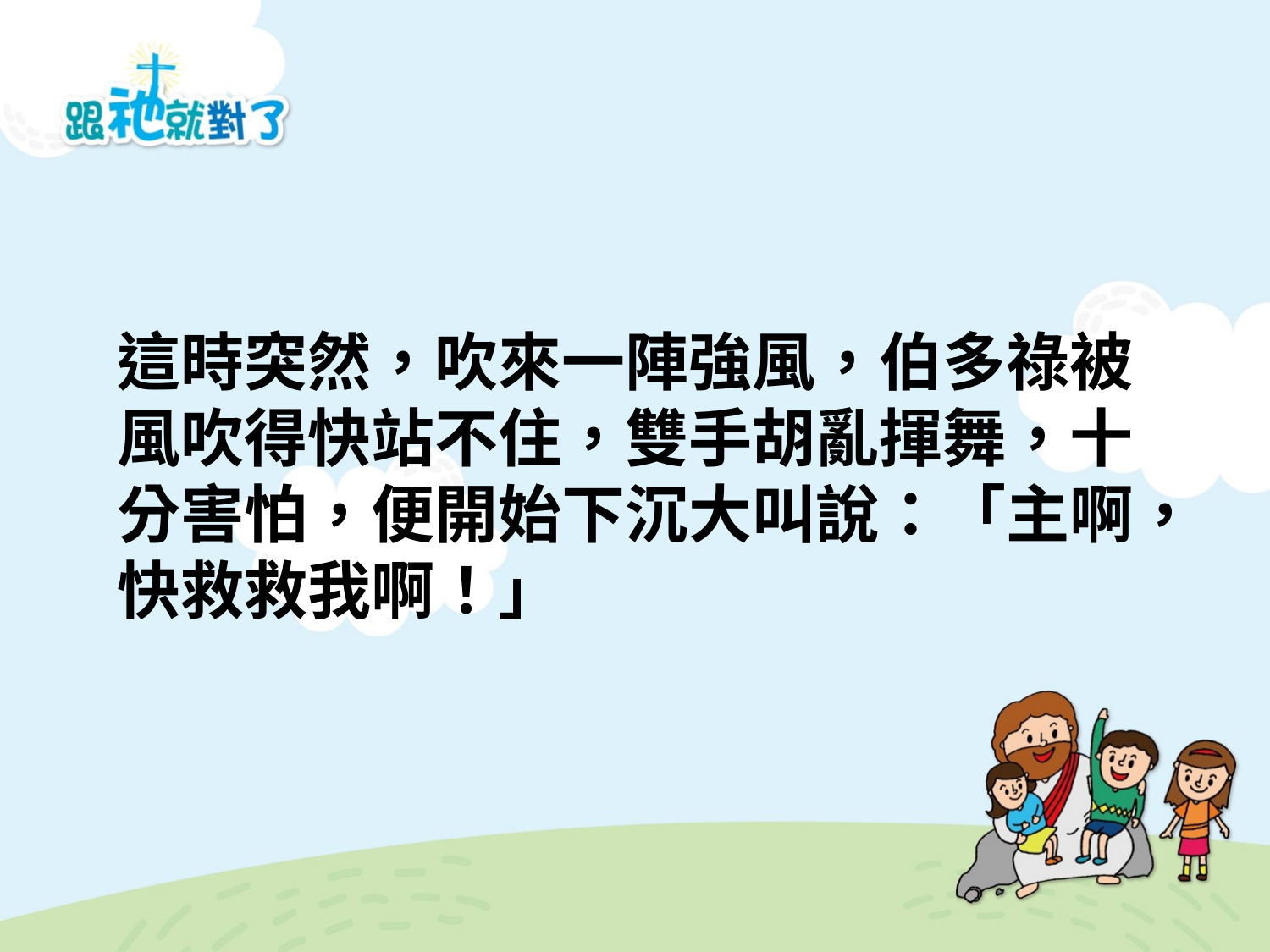

這時突然，吹來一陣強風，伯多祿被風吹得快站不住，雙手胡亂揮舞，十分害怕，便開始下沉大叫說：「主啊，快救救我啊！」